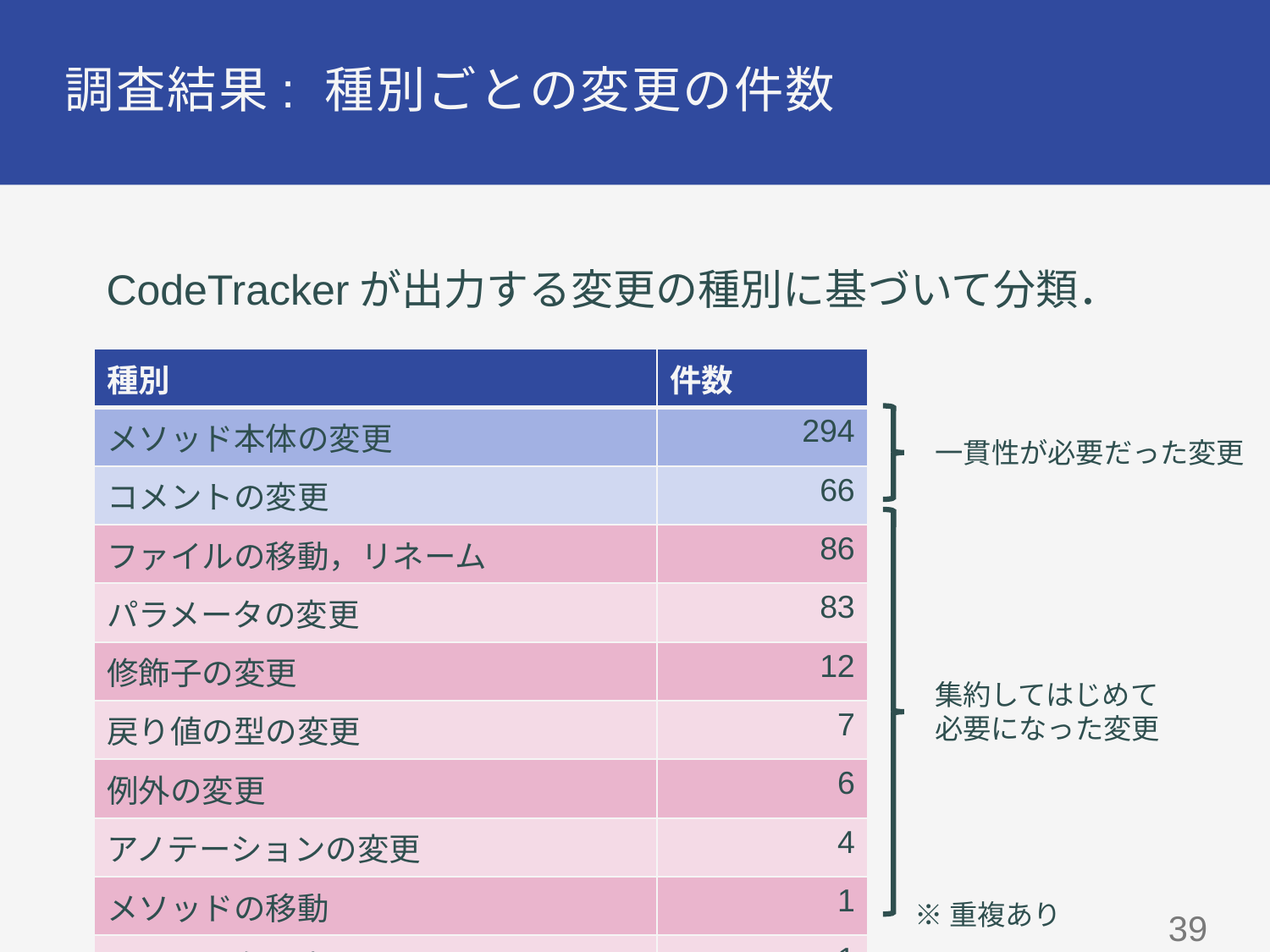

# 調査結果: 種別ごとの変更の件数
CodeTrackerが出力する変更の種別に基づいて分類．
| 種別 | 件数 |
| --- | --- |
| メソッド本体の変更 | 294 |
| コメントの変更 | 66 |
| ファイルの移動，リネーム | 86 |
| パラメータの変更 | 83 |
| 修飾子の変更 | 12 |
| 戻り値の型の変更 | 7 |
| 例外の変更 | 6 |
| アノテーションの変更 | 4 |
| メソッドの移動 | 1 |
| メソッド名の変更 | 1 |

一貫性が必要だった変更

集約してはじめて
必要になった変更
※重複あり
39